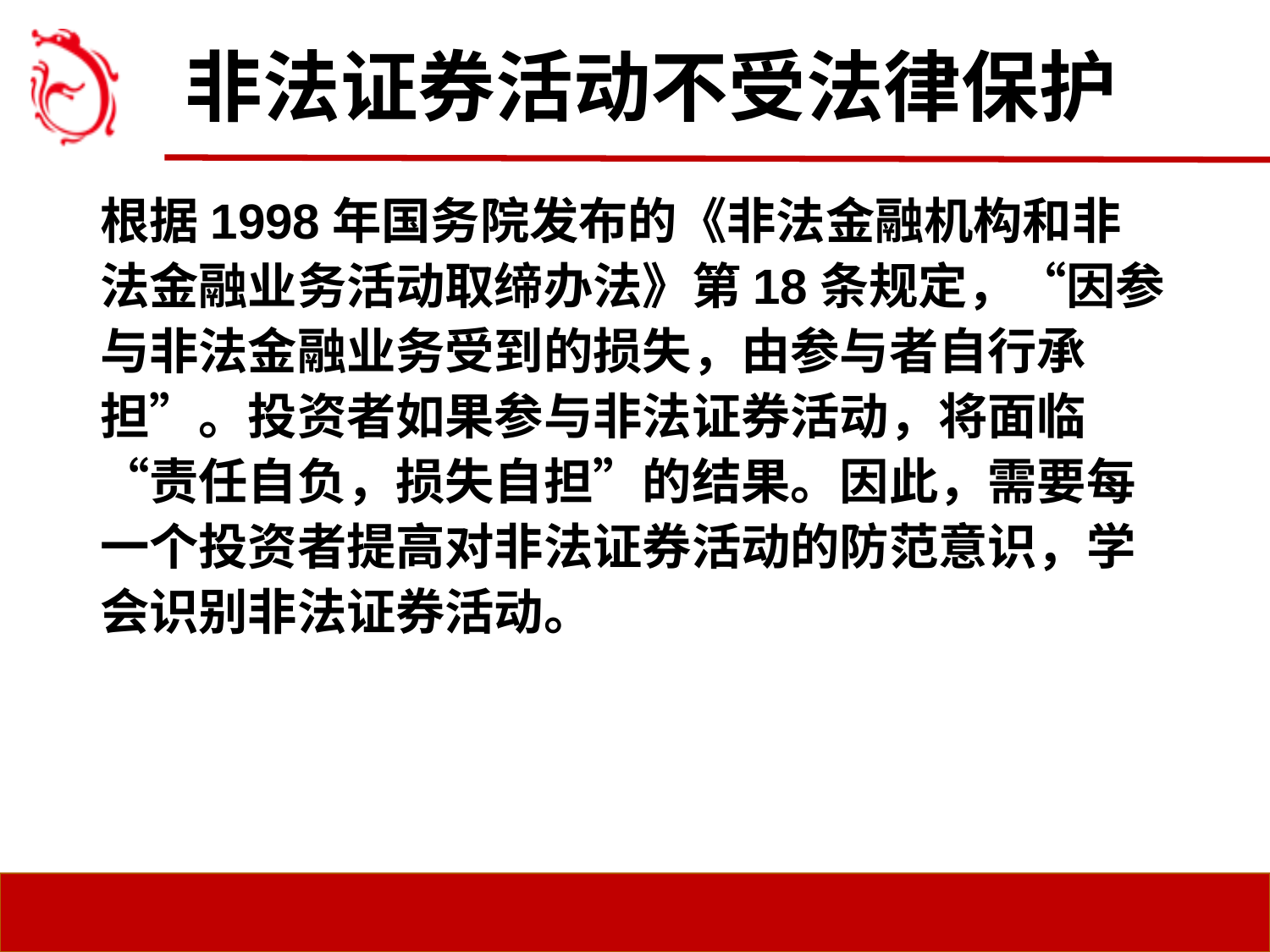

# 非法证券活动不受法律保护
根据1998年国务院发布的《非法金融机构和非法金融业务活动取缔办法》第18条规定，“因参与非法金融业务受到的损失，由参与者自行承担”。投资者如果参与非法证券活动，将面临“责任自负，损失自担”的结果。因此，需要每一个投资者提高对非法证券活动的防范意识，学会识别非法证券活动。